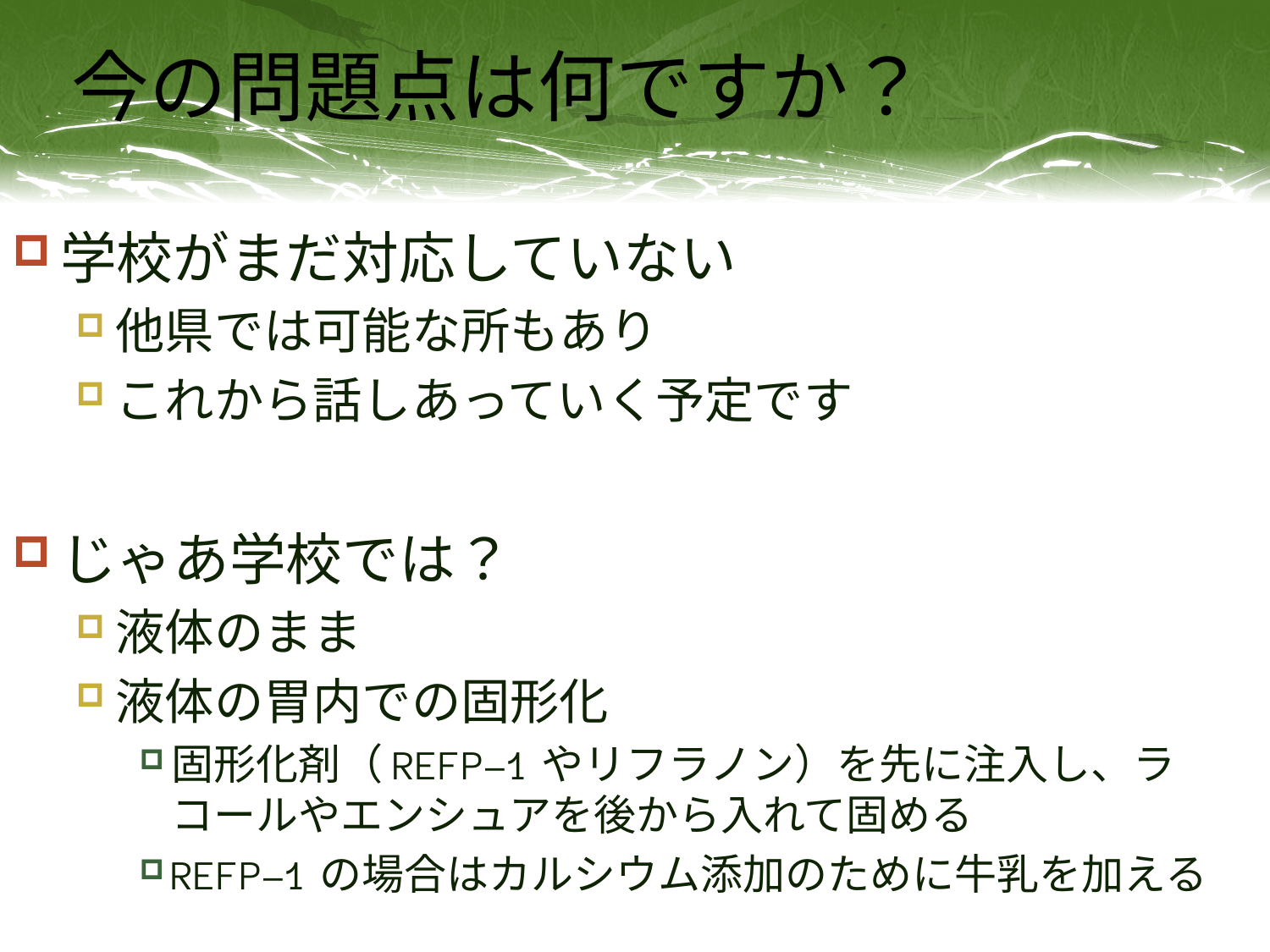

# 今の問題点は何ですか？
学校がまだ対応していない
他県では可能な所もあり
これから話しあっていく予定です

じゃあ学校では？
液体のまま
液体の胃内での固形化
固形化剤（REFP-1やリフラノン）を先に注入し、ラコールやエンシュアを後から入れて固める
REFP-1の場合はカルシウム添加のために牛乳を加える